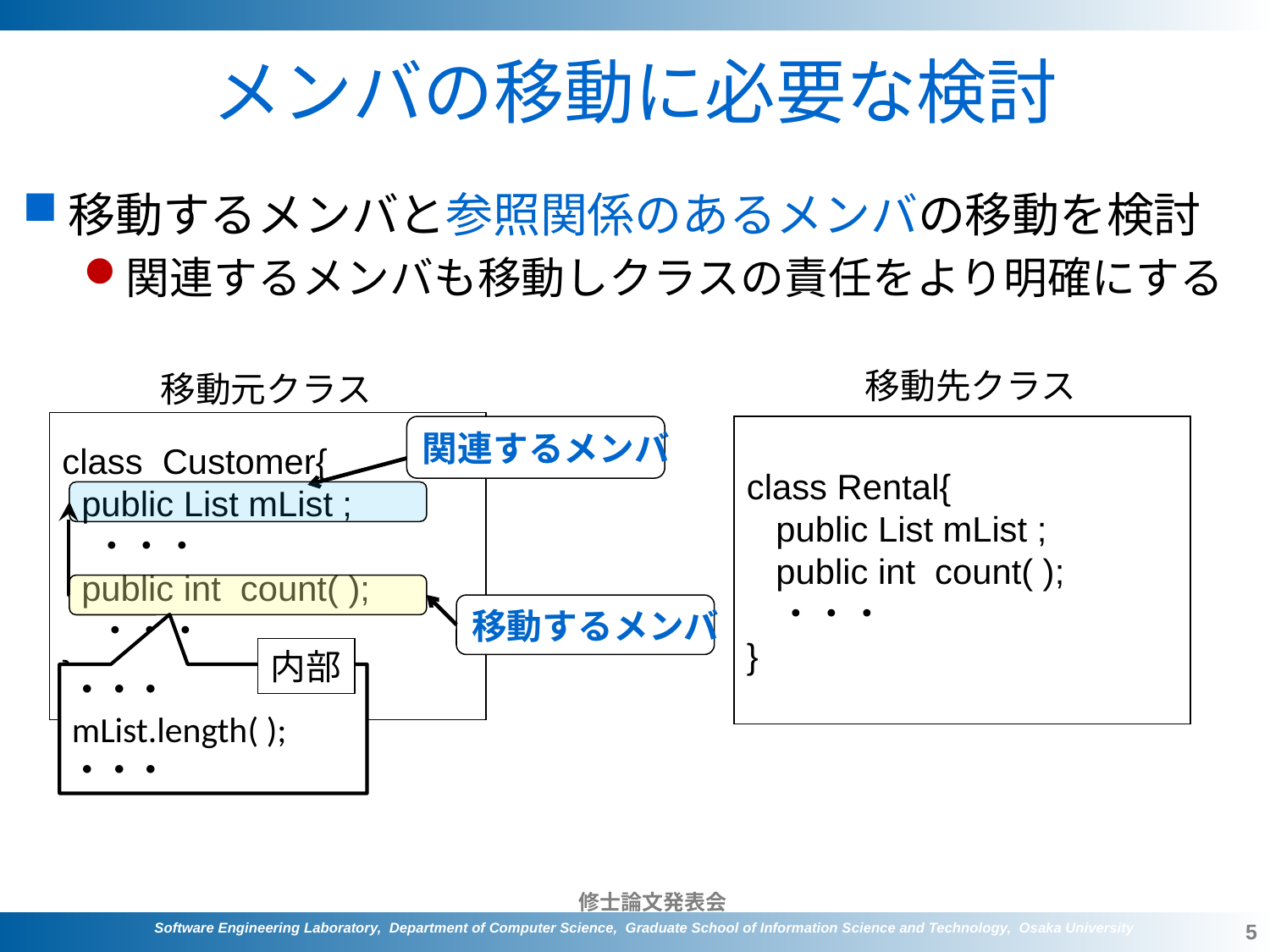

メンバの移動に必要な検討
移動するメンバと参照関係のあるメンバの移動を検討
関連するメンバも移動しクラスの責任をより明確にする
移動先クラス
移動元クラス
class  Customer{
  public List mList ;
   ・・・
  public int  count( );
　・・・
}
関連するメンバ
class Rental{
   public List mList ;
   public int  count( );
   ・・・
}

移動するメンバ
内部
・・・
mList.length( );
・・・

5
Software Engineering Laboratory,  Department of Computer Science,  Graduate School of Information Science and Technology,  Osaka University